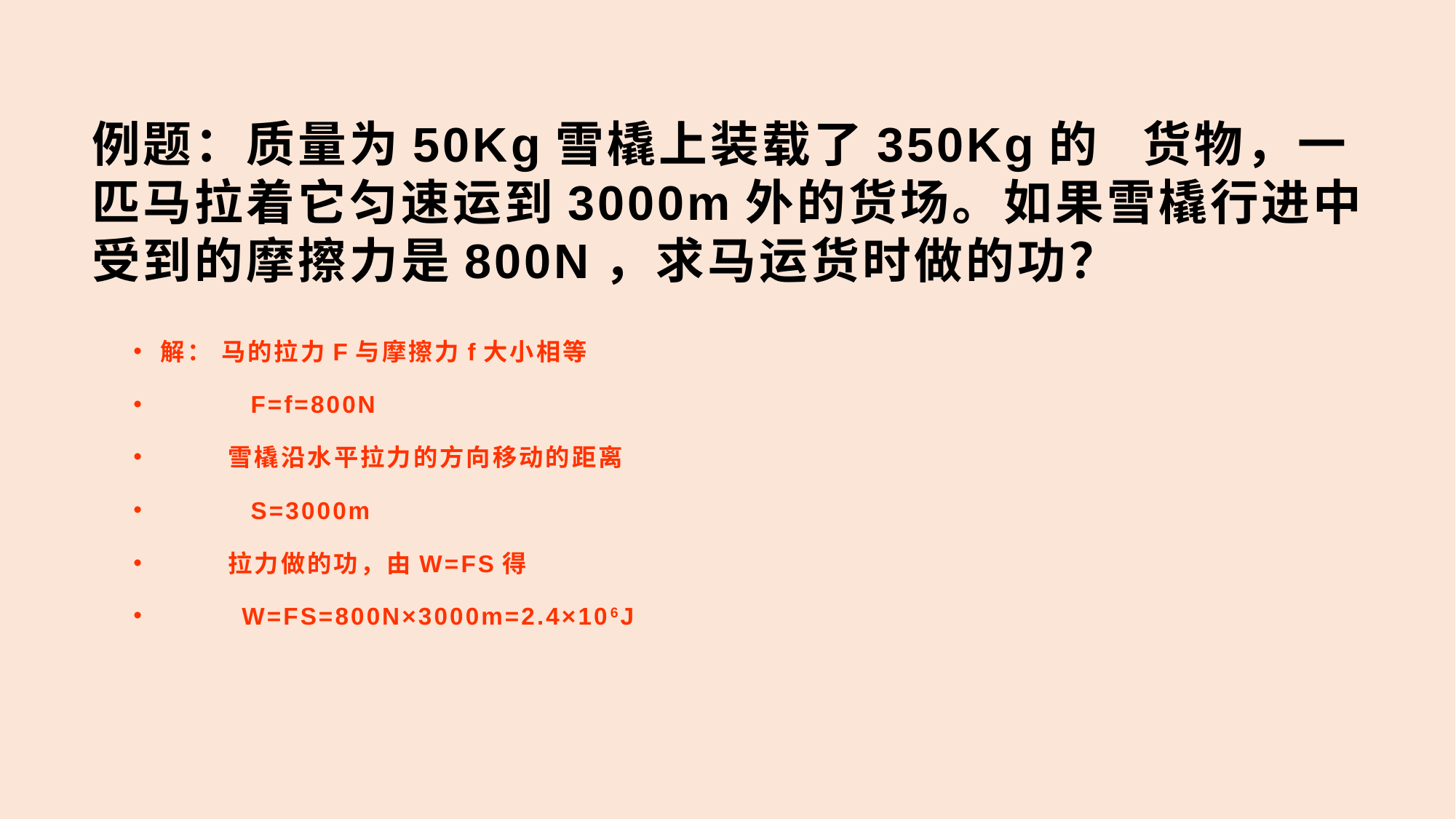

# 例题：质量为50Kg雪橇上装载了350Kg的   货物，一匹马拉着它匀速运到3000m外的货场。如果雪橇行进中受到的摩擦力是800N，求马运货时做的功？
解： 马的拉力F与摩擦力f大小相等
          F=f=800N
        雪橇沿水平拉力的方向移动的距离
          S=3000m
        拉力做的功，由W=FS得
         W=FS=800N×3000m=2.4×106J